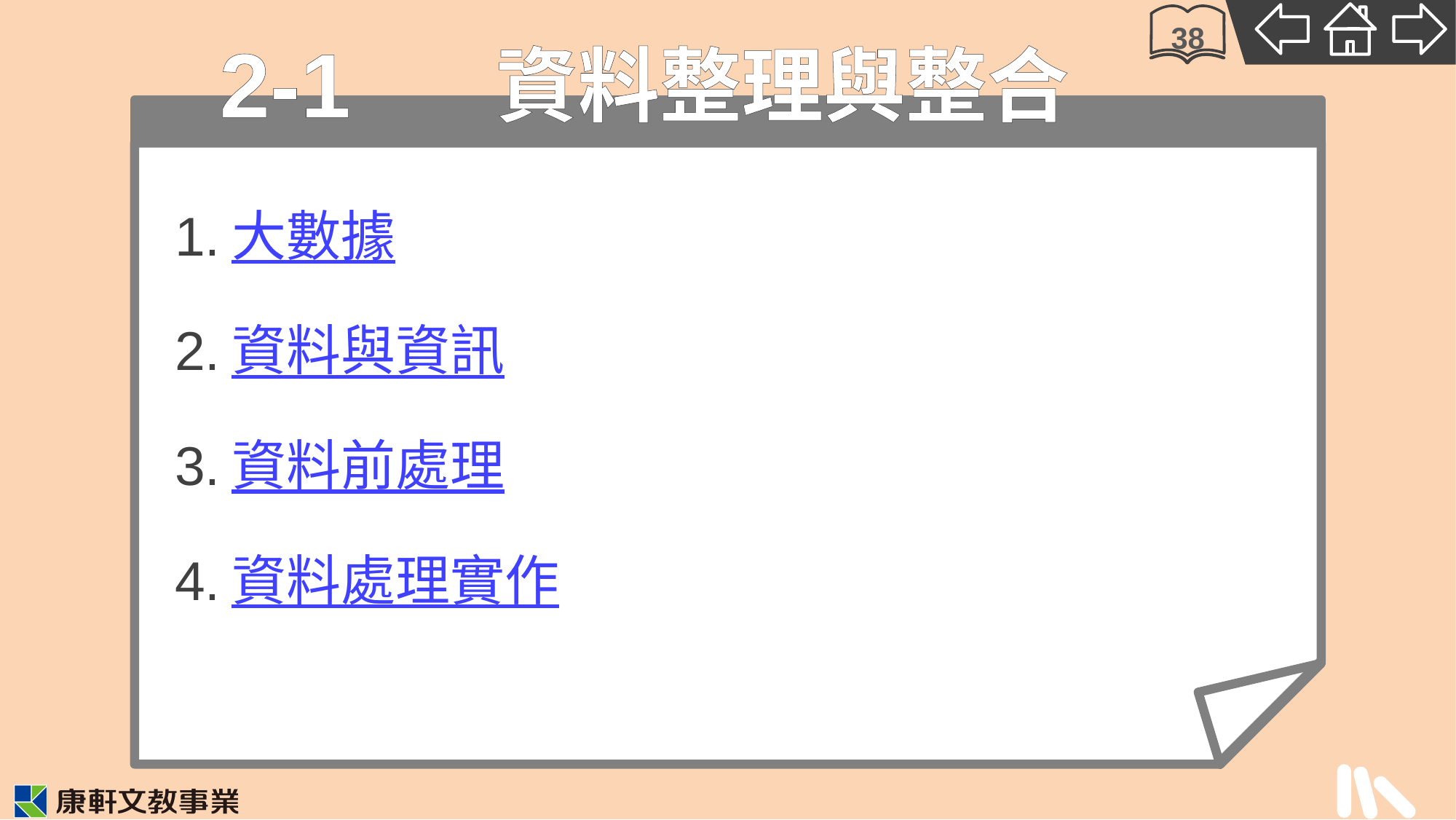

2-1
38
# 資料整理與整合
大數據
資料與資訊
資料前處理
資料處理實作